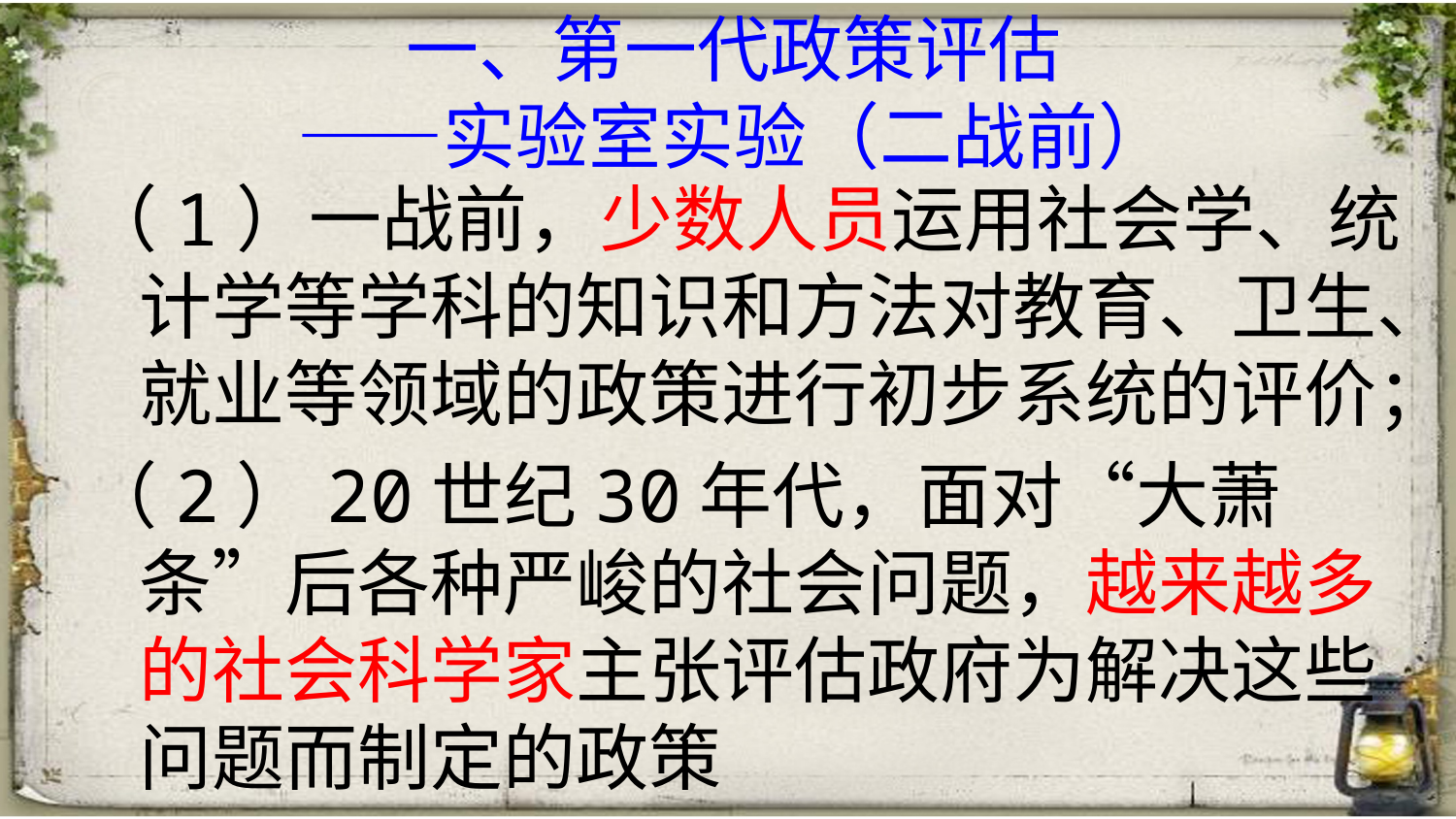

一、第一代政策评估
——实验室实验（二战前）
（1）一战前，少数人员运用社会学、统计学等学科的知识和方法对教育、卫生、就业等领域的政策进行初步系统的评价；
（2）20世纪30年代，面对“大萧条”后各种严峻的社会问题，越来越多的社会科学家主张评估政府为解决这些问题而制定的政策